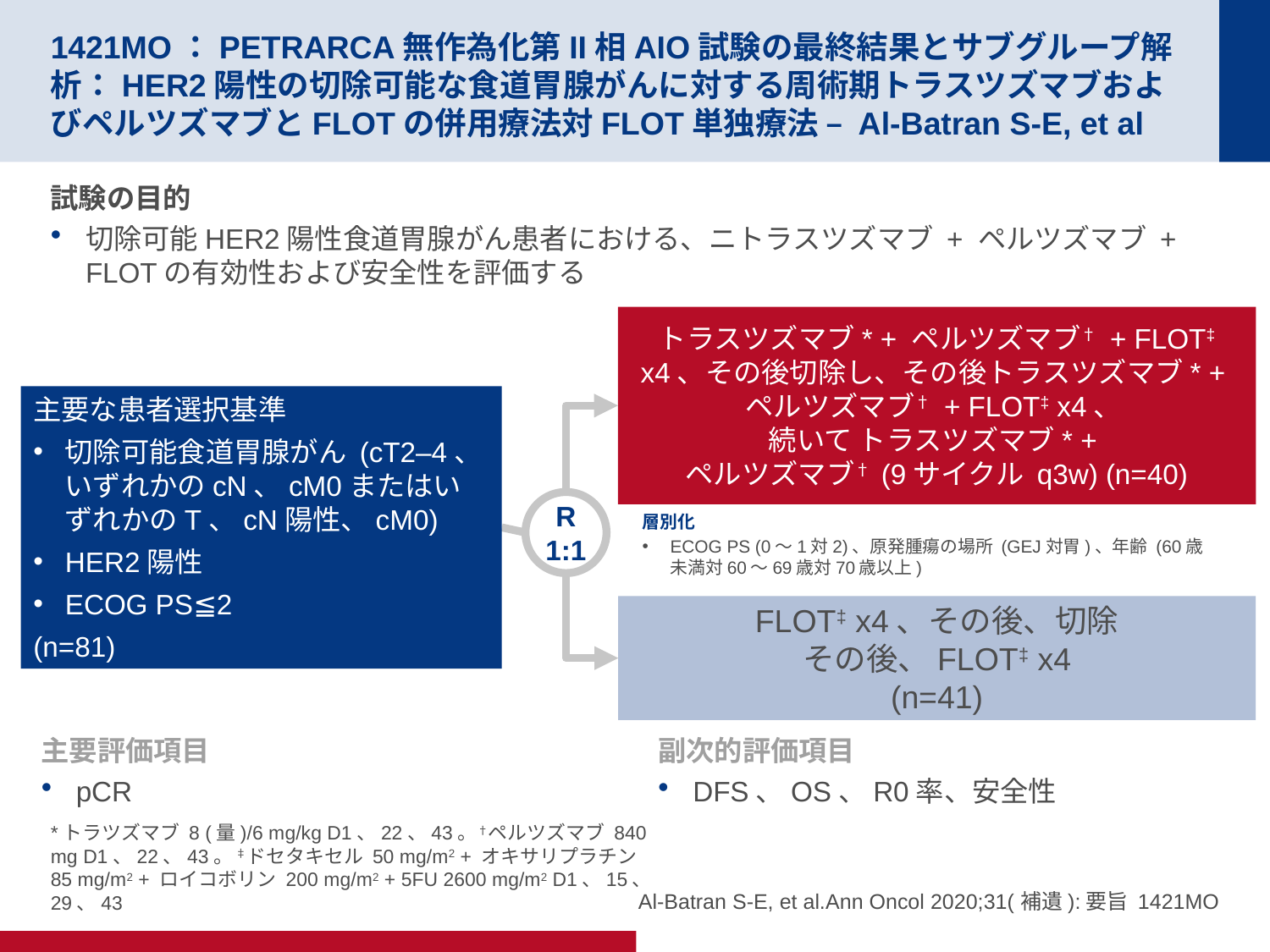

# 1421MO：PETRARCA無作為化第II相AIO試験の最終結果とサブグループ解析：HER2陽性の切除可能な食道胃腺がんに対する周術期トラスツズマブおよびペルツズマブとFLOTの併用療法対FLOT単独療法 – Al-Batran S-E, et al
試験の目的
切除可能HER2陽性食道胃腺がん患者における、ニトラスツズマブ + ペルツズマブ + FLOTの有効性および安全性を評価する
トラスツズマブ* + ペルツズマブ† + FLOT‡ x4、その後切除し、その後トラスツズマブ* +
ペルツズマブ† + FLOT‡ x4、
続いて トラスツズマブ* +
ペルツズマブ† (9サイクル q3w) (n=40)
主要な患者選択基準
切除可能食道胃腺がん (cT2–4、いずれかのcN、cM0またはいずれかのT、cN陽性、cM0)
HER2陽性
ECOG PS≦2
(n=81)
R
1:1
層別化
ECOG PS (0～1対2)、原発腫瘍の場所 (GEJ対胃)、年齢 (60歳未満対60～69歳対70歳以上)
FLOT‡ x4、その後、切除
その後、FLOT‡ x4
(n=41)
主要評価項目
pCR

副次的評価項目
DFS、OS、R0率、安全性
*トラツズマブ 8 (量)/6 mg/kg D1、22、43。†ペルツズマブ 840 mg D1、22、43。 ‡ドセタキセル 50 mg/m2 + オキサリプラチン 85 mg/m2 + ロイコボリン 200 mg/m2 + 5FU 2600 mg/m2 D1、15、29、43
Al-Batran S-E, et al.Ann Oncol 2020;31(補遺):要旨 1421MO